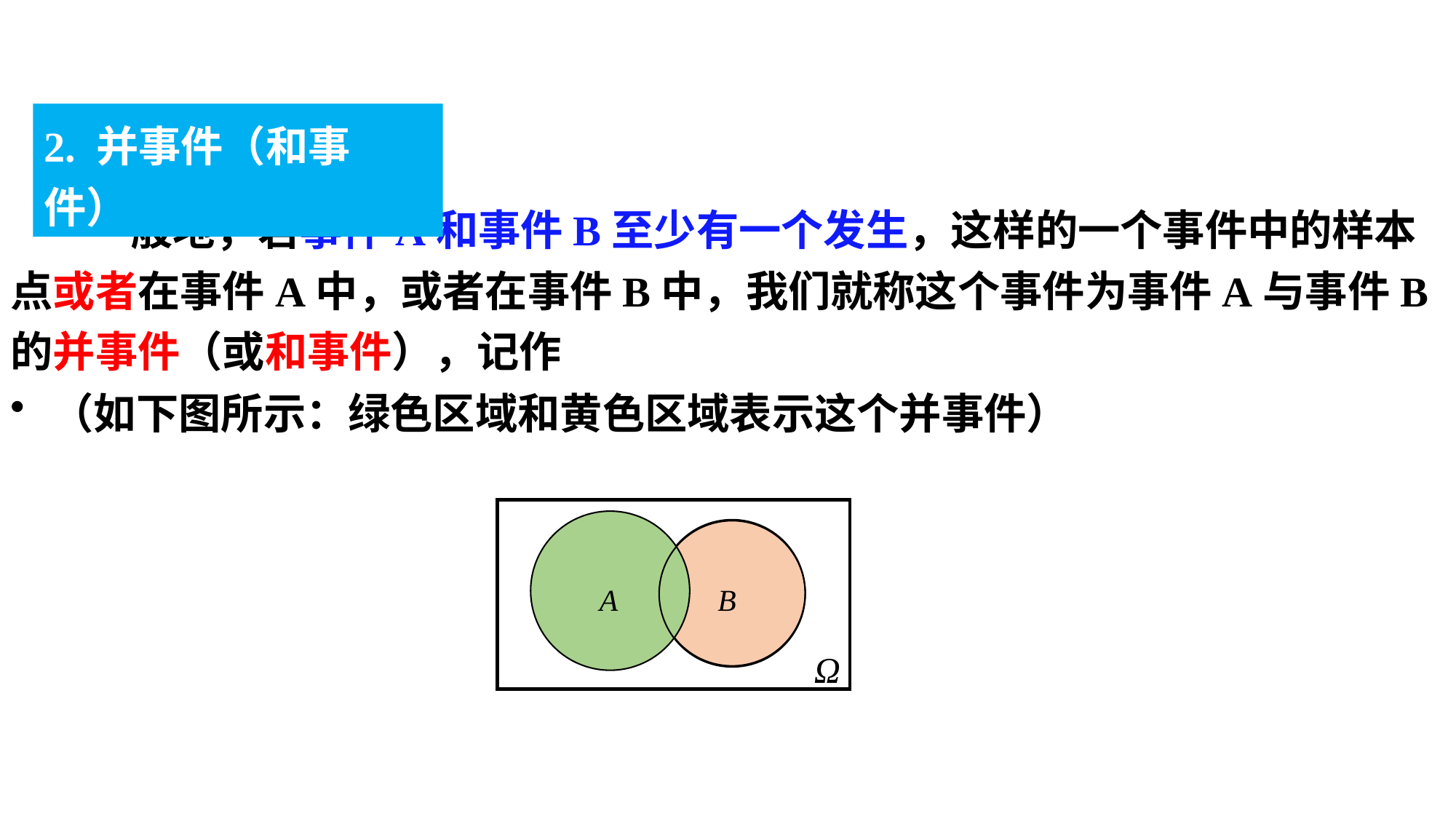

2. 并事件（和事件）
       一般地，若事件A和事件B至少有一个发生，这样的一个事件中的样本点或者在事件A中，或者在事件B中，我们就称这个事件为事件A与事件B的并事件（或和事件），记作
（如下图所示：绿色区域和黄色区域表示这个并事件）

A
B
Ω